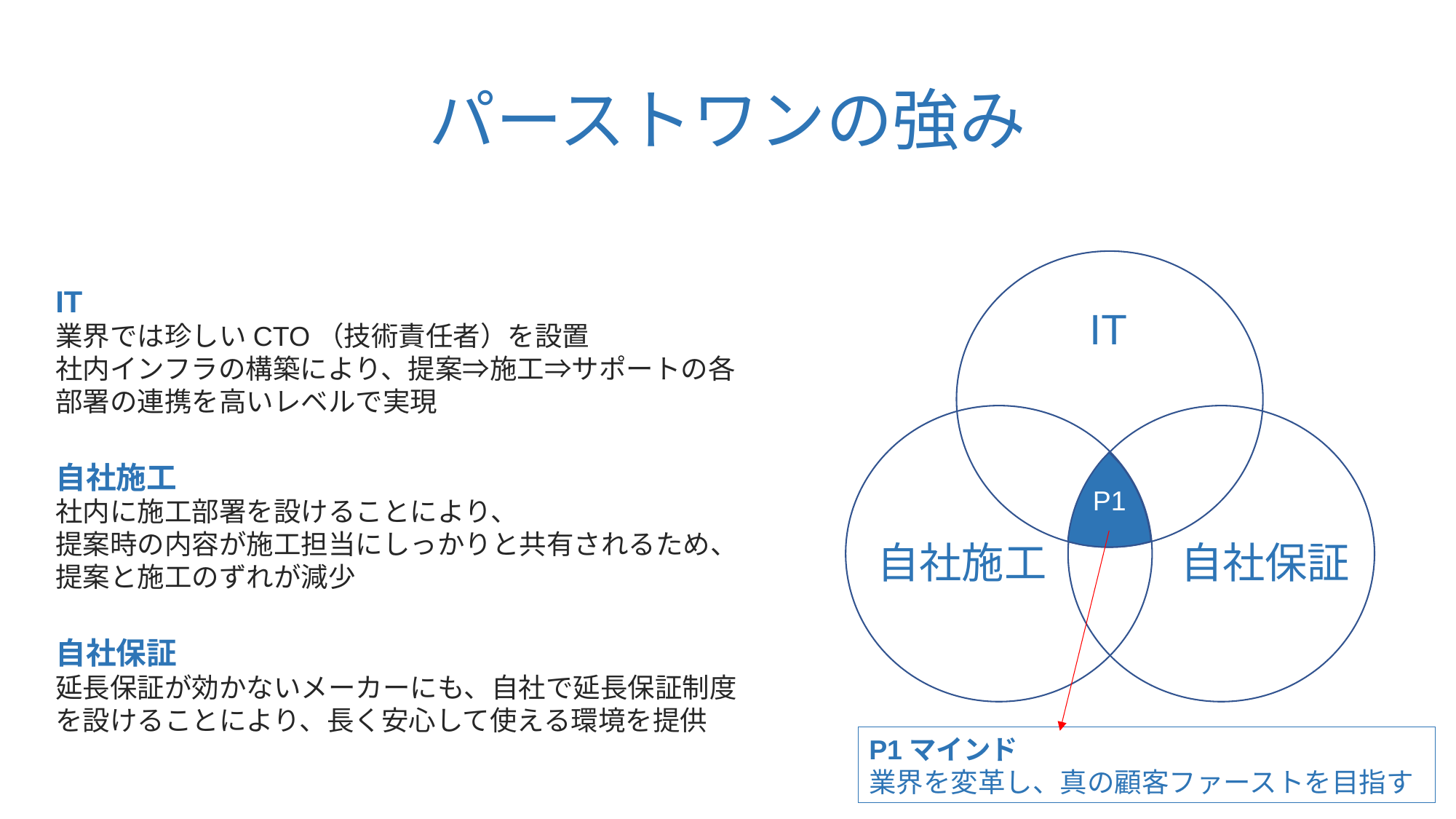

# パーストワンの強み

P1
IT
自社施工
自社保証
IT
業界では珍しいCTO（技術責任者）を設置
社内インフラの構築により、提案⇒施工⇒サポートの各部署の連携を高いレベルで実現
自社施工
社内に施工部署を設けることにより、
提案時の内容が施工担当にしっかりと共有されるため、提案と施工のずれが減少
自社保証
延長保証が効かないメーカーにも、自社で延長保証制度を設けることにより、長く安心して使える環境を提供
P1マインド
業界を変革し、真の顧客ファーストを目指す